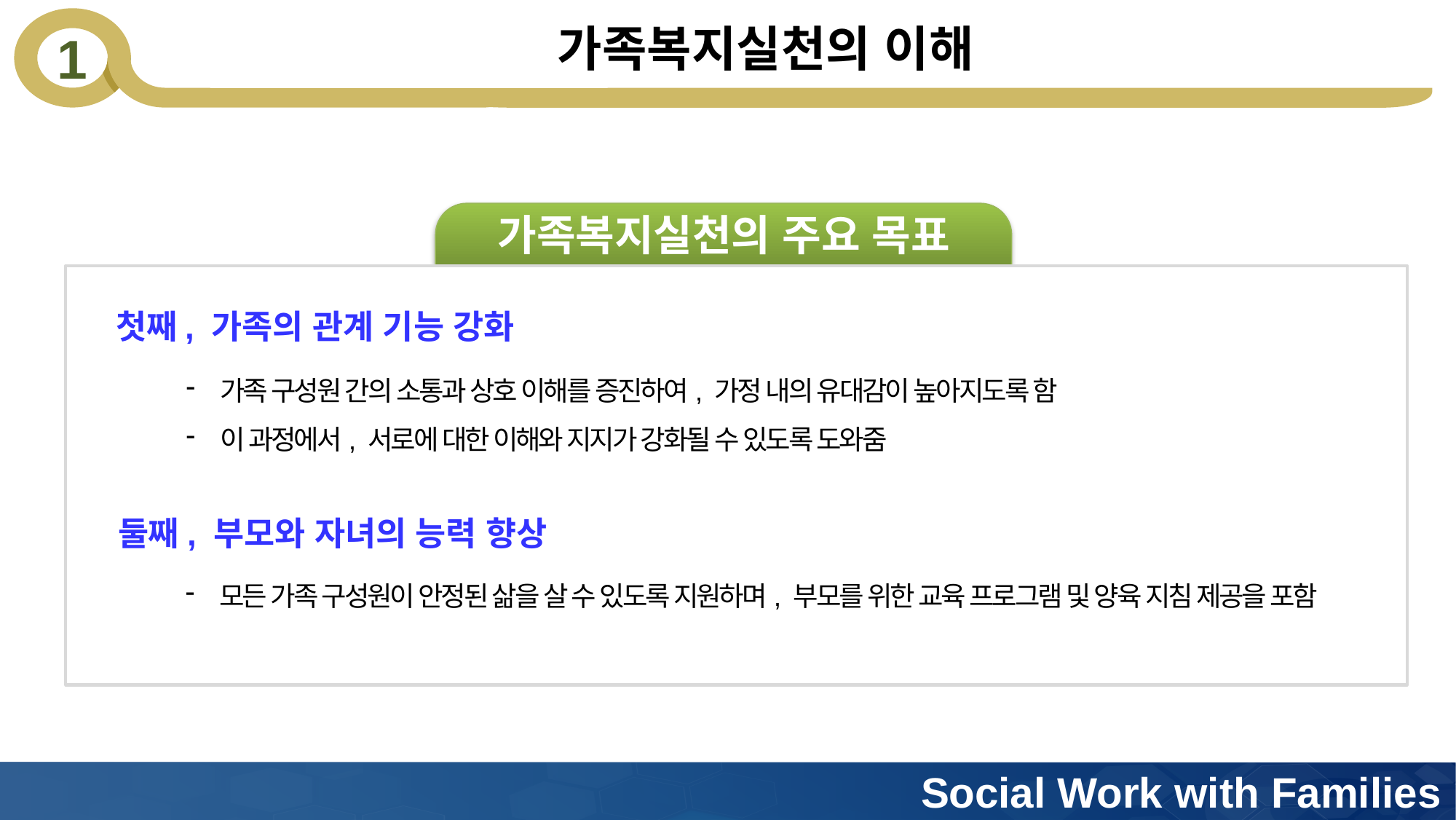

# 가족복지실천의 이해

가족복지실천의 주요 목표

첫째, 가족의 관계 기능 강화
가족 구성원 간의 소통과 상호 이해를 증진하여, 가정 내의 유대감이 높아지도록 함
이 과정에서, 서로에 대한 이해와 지지가 강화될 수 있도록 도와줌
둘째, 부모와 자녀의 능력 향상
모든 가족 구성원이 안정된 삶을 살 수 있도록 지원하며, 부모를 위한 교육 프로그램 및 양육 지침 제공을 포함